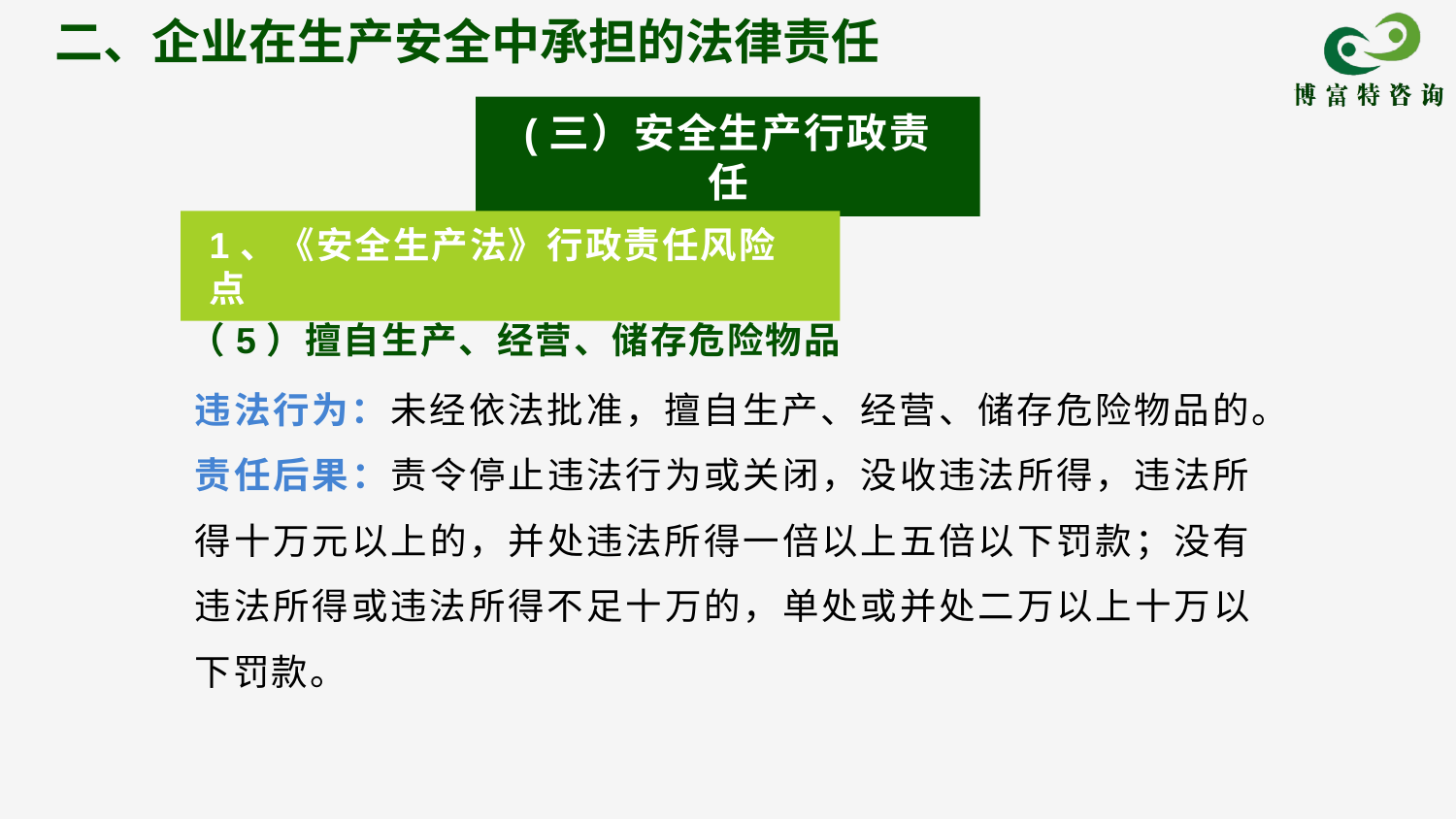

二、企业在生产安全中承担的法律责任
(三）安全生产行政责任
1、《安全生产法》行政责任风险点
违法行为：未经依法批准，擅自生产、经营、储存危险物品的。
责任后果：责令停止违法行为或关闭，没收违法所得，违法所得十万元以上的，并处违法所得一倍以上五倍以下罚款；没有违法所得或违法所得不足十万的，单处或并处二万以上十万以下罚款。
（5）擅自生产、经营、储存危险物品